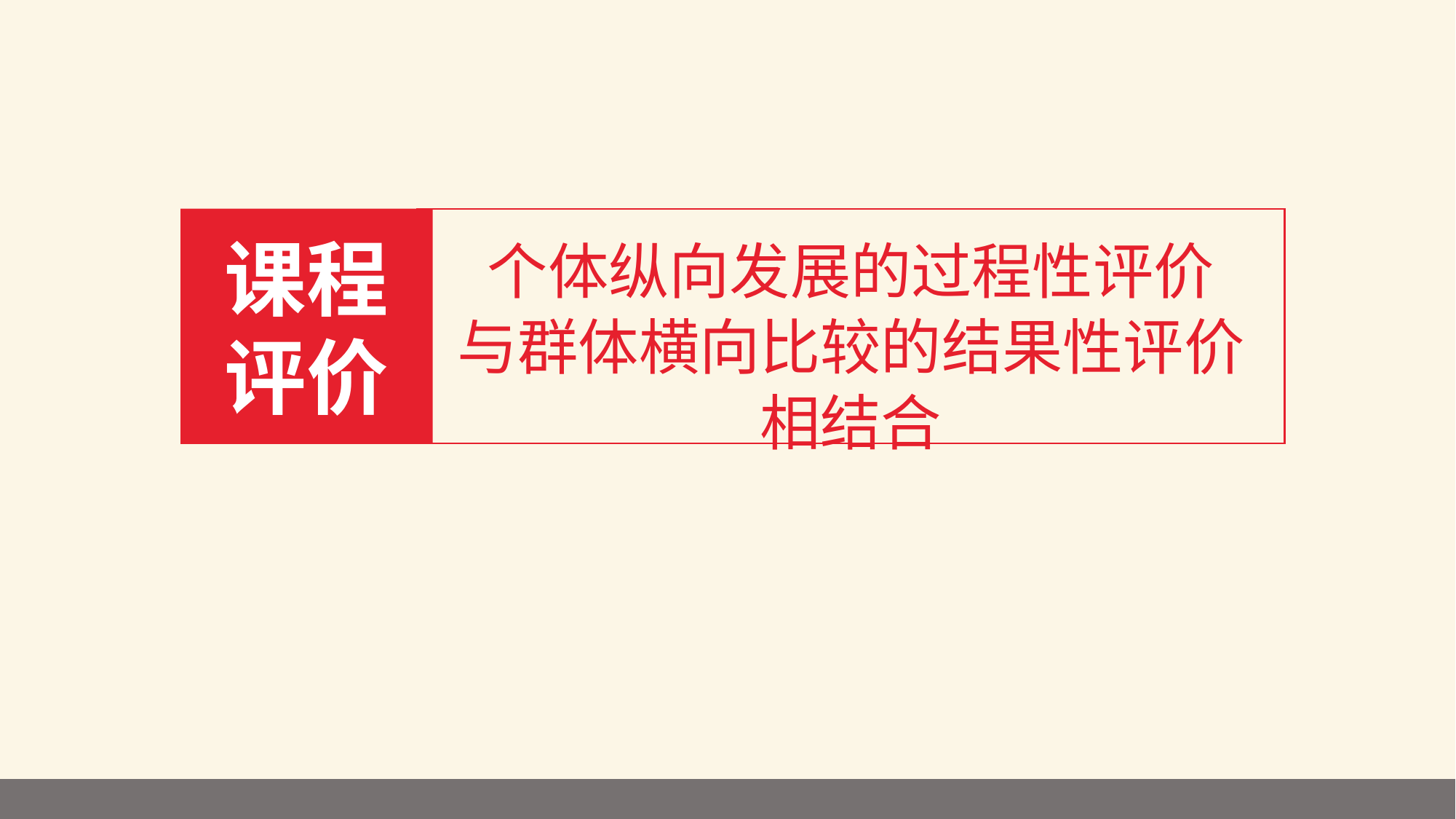

课程评价

个体纵向发展的过程性评价
与群体横向比较的结果性评价
相结合